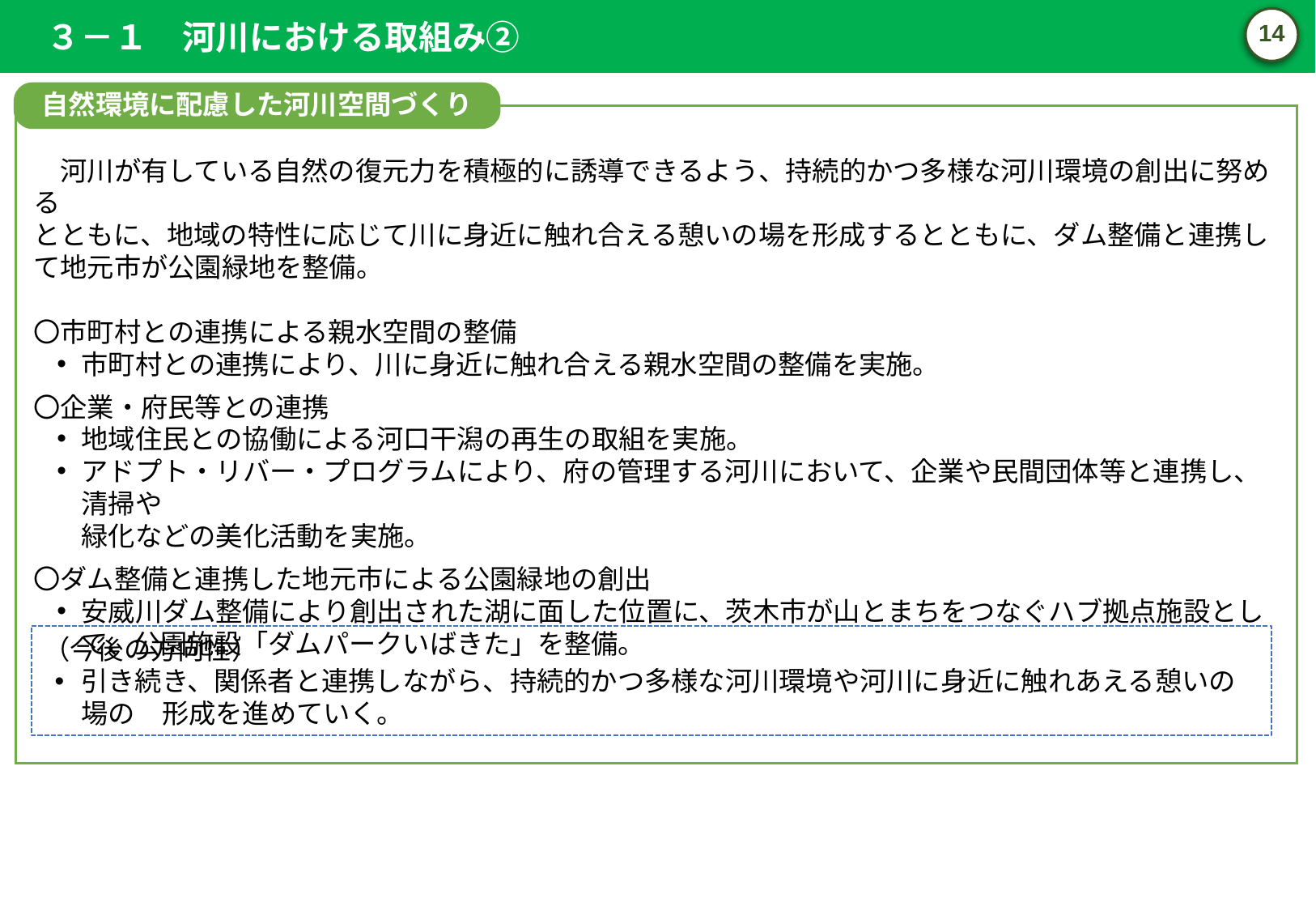

３－１　河川における取組み②
14
自然環境に配慮した河川空間づくり

　河川が有している自然の復元力を積極的に誘導できるよう、持続的かつ多様な河川環境の創出に努める
とともに、地域の特性に応じて川に身近に触れ合える憩いの場を形成するとともに、ダム整備と連携して地元市が公園緑地を整備。

〇市町村との連携による親水空間の整備
市町村との連携により、川に身近に触れ合える親水空間の整備を実施。
〇企業・府民等との連携
地域住民との協働による河口干潟の再生の取組を実施。
アドプト・リバー・プログラムにより、府の管理する河川において、企業や民間団体等と連携し、清掃や
緑化などの美化活動を実施。
〇ダム整備と連携した地元市による公園緑地の創出
安威川ダム整備により創出された湖に面した位置に、茨木市が山とまちをつなぐハブ拠点施設として、公園施設「ダムパークいばきた」を整備。
（今後の方向性）
引き続き、関係者と連携しながら、持続的かつ多様な河川環境や河川に身近に触れあえる憩いの場の　形成を進めていく。